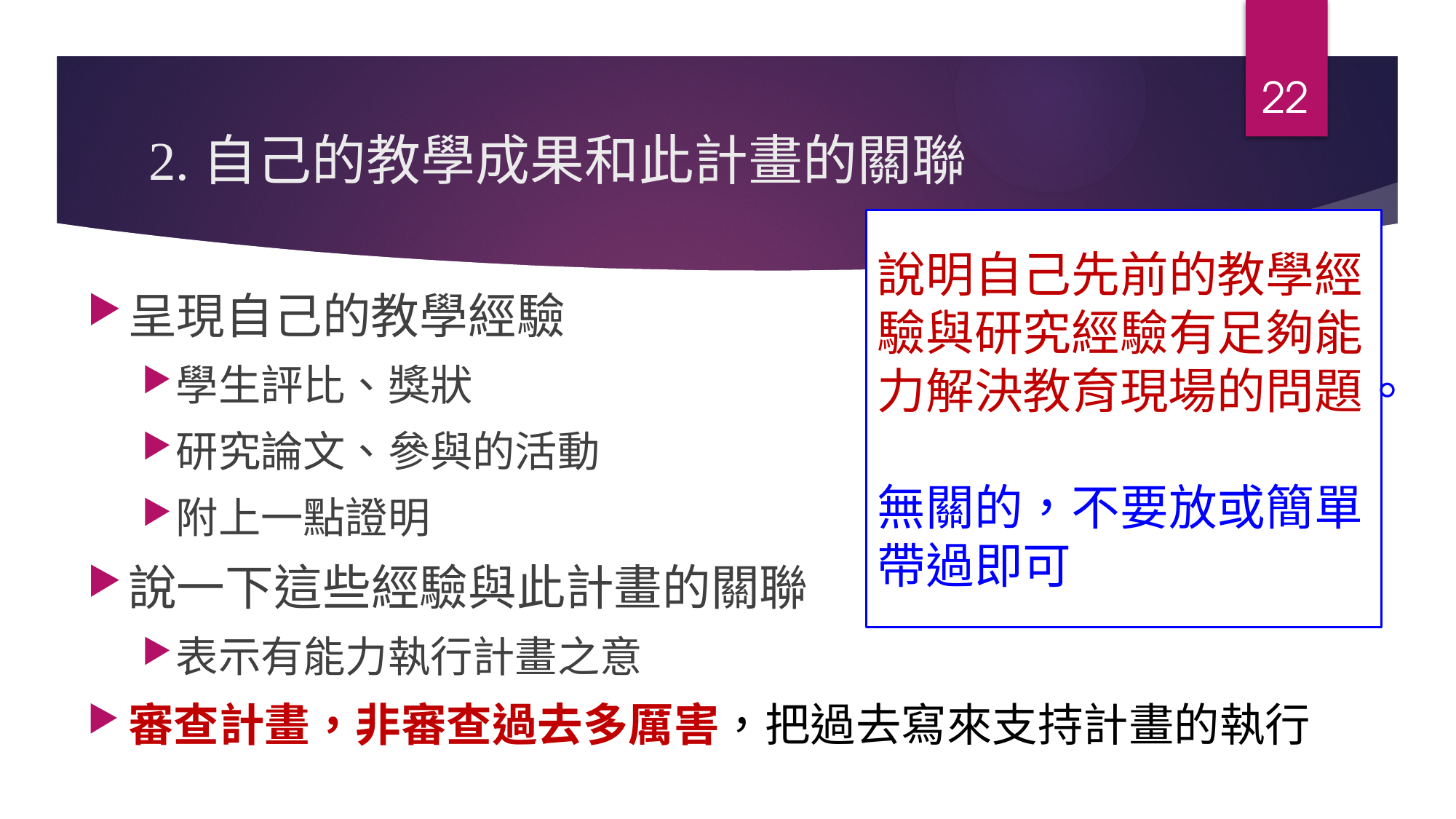

22
# 2.自己的教學成果和此計畫的關聯
說明自己先前的教學經驗與研究經驗有足夠能力解決教育現場的問題。

無關的，不要放或簡單帶過即可
呈現自己的教學經驗
學生評比、獎狀
研究論文、參與的活動
附上一點證明
說一下這些經驗與此計畫的關聯
表示有能力執行計畫之意
審查計畫，非審查過去多厲害，把過去寫來支持計畫的執行